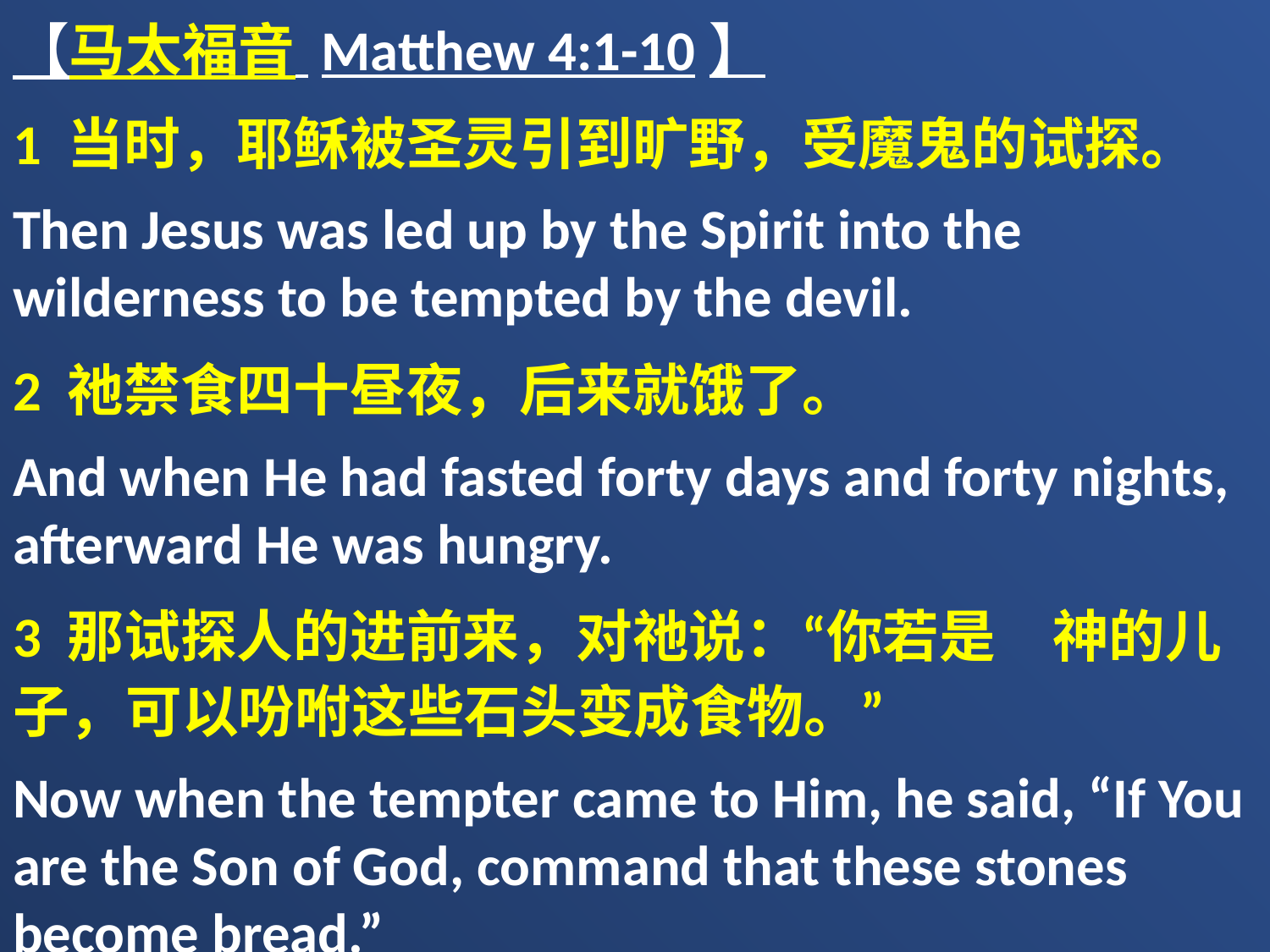

【马太福音 Matthew 4:1-10】
1 当时，耶稣被圣灵引到旷野，受魔鬼的试探。
Then Jesus was led up by the Spirit into the wilderness to be tempted by the devil.
2 祂禁食四十昼夜，后来就饿了。
And when He had fasted forty days and forty nights, afterward He was hungry.
3 那试探人的进前来，对祂说：“你若是　神的儿子，可以吩咐这些石头变成食物。”
Now when the tempter came to Him, he said, “If You are the Son of God, command that these stones become bread.”